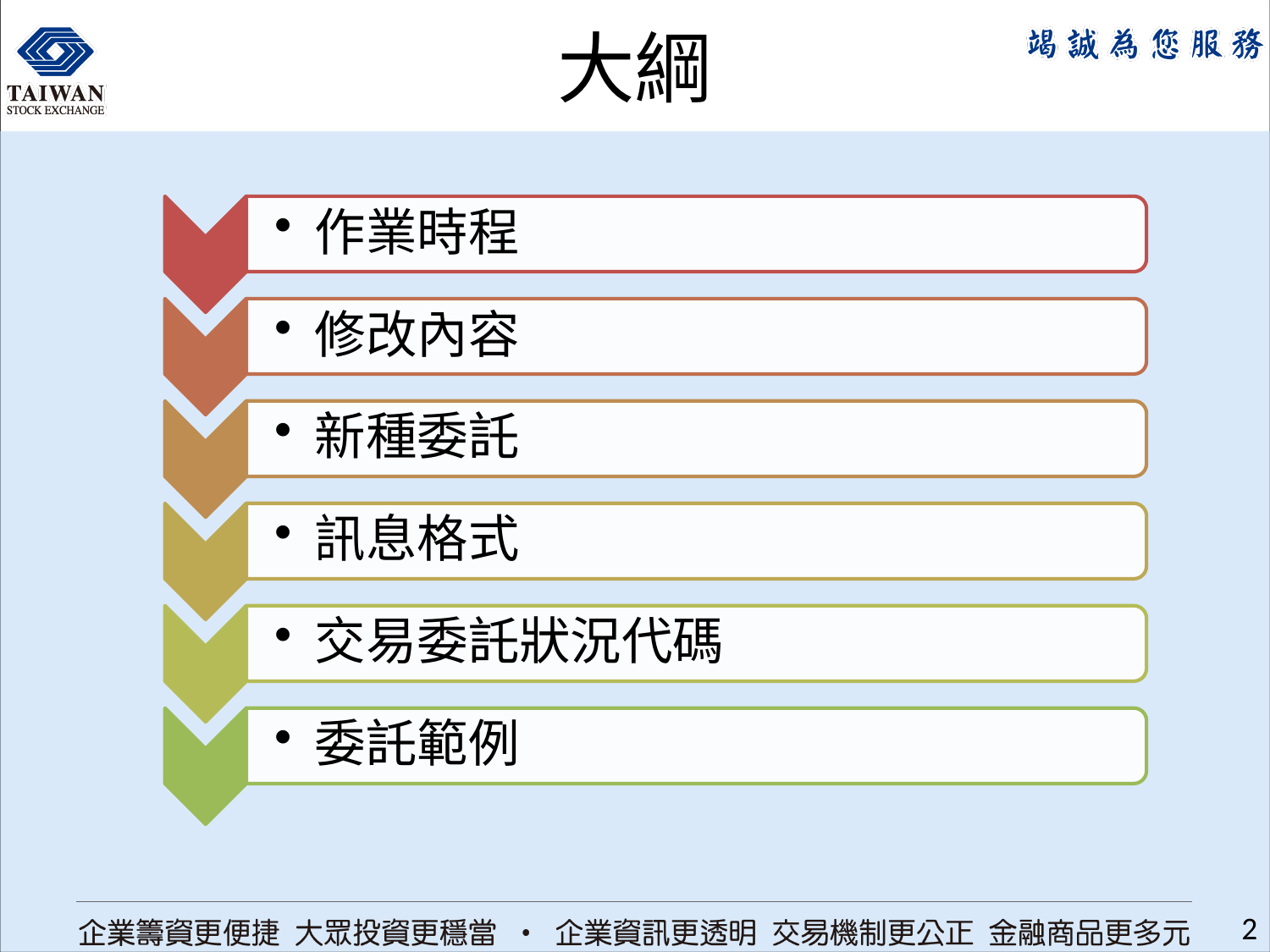

# 大綱

作業時程

修改內容

新種委託

訊息格式

交易委託狀況代碼

委託範例